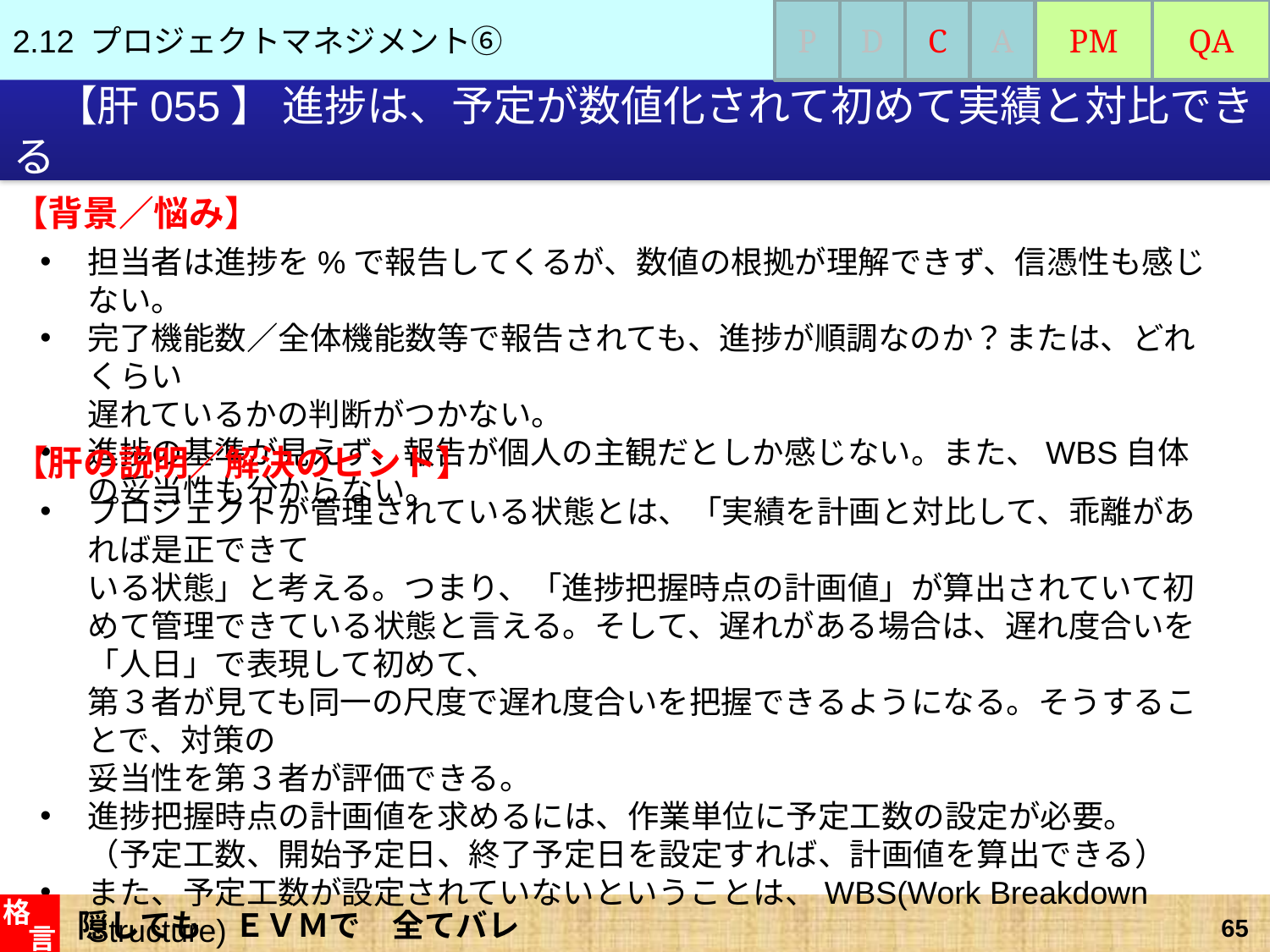

2.12 プロジェクトマネジメント⑥
P
D
C
A
PM
QA
# 【肝055】 進捗は、予定が数値化されて初めて実績と対比できる
【背景／悩み】
担当者は進捗を%で報告してくるが、数値の根拠が理解できず、信憑性も感じない。
完了機能数／全体機能数等で報告されても、進捗が順調なのか？または、どれくらい
遅れているかの判断がつかない。
進捗の基準が見えず、報告が個人の主観だとしか感じない。また、WBS自体の妥当性も分からない。
【肝の説明／解決のヒント】
プロジェクトが管理されている状態とは、「実績を計画と対比して、乖離があれば是正できて
いる状態」と考える。つまり、「進捗把握時点の計画値」が算出されていて初めて管理できている状態と言える。そして、遅れがある場合は、遅れ度合いを「人日」で表現して初めて、
第３者が見ても同一の尺度で遅れ度合いを把握できるようになる。そうすることで、対策の
妥当性を第３者が評価できる。
進捗把握時点の計画値を求めるには、作業単位に予定工数の設定が必要。
（予定工数、開始予定日、終了予定日を設定すれば、計画値を算出できる）
また、予定工数が設定されていないということは、WBS(Work Breakdown Structure)
自体の妥当性評価もできない。
（WBS通りに実施することが、計画工数範囲内になることを判断できない）
隠しても　ＥＶＭで　全てバレ
格
言
65